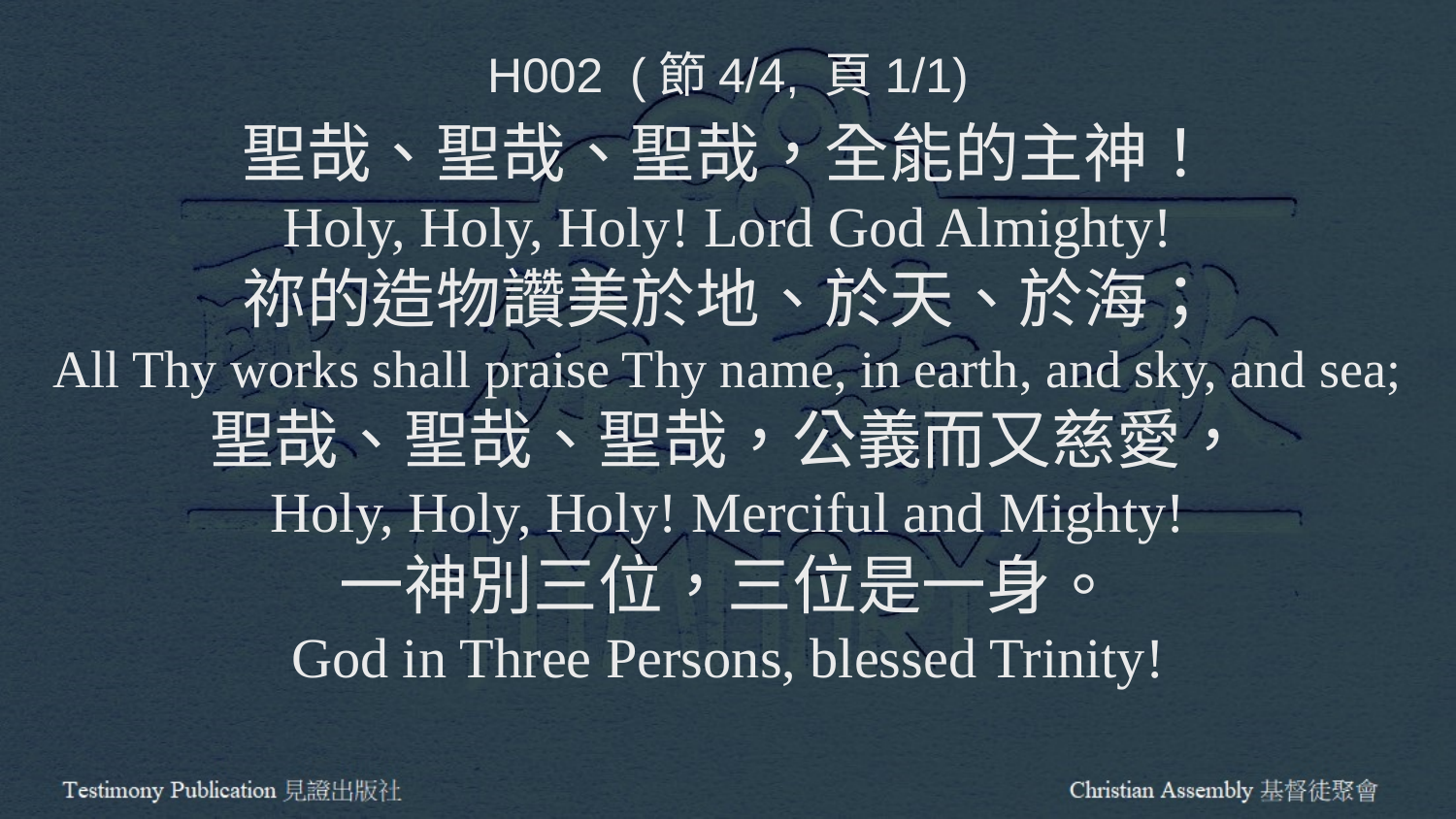

H002  (節4/4, 頁1/1)
聖哉、聖哉、聖哉，全能的主神！
Holy, Holy, Holy! Lord God Almighty!
祢的造物讚美於地、於天、於海；
All Thy works shall praise Thy name, in earth, and sky, and sea;
聖哉、聖哉、聖哉，公義而又慈愛，
Holy, Holy, Holy! Merciful and Mighty!
一神別三位，三位是一身。
God in Three Persons, blessed Trinity!